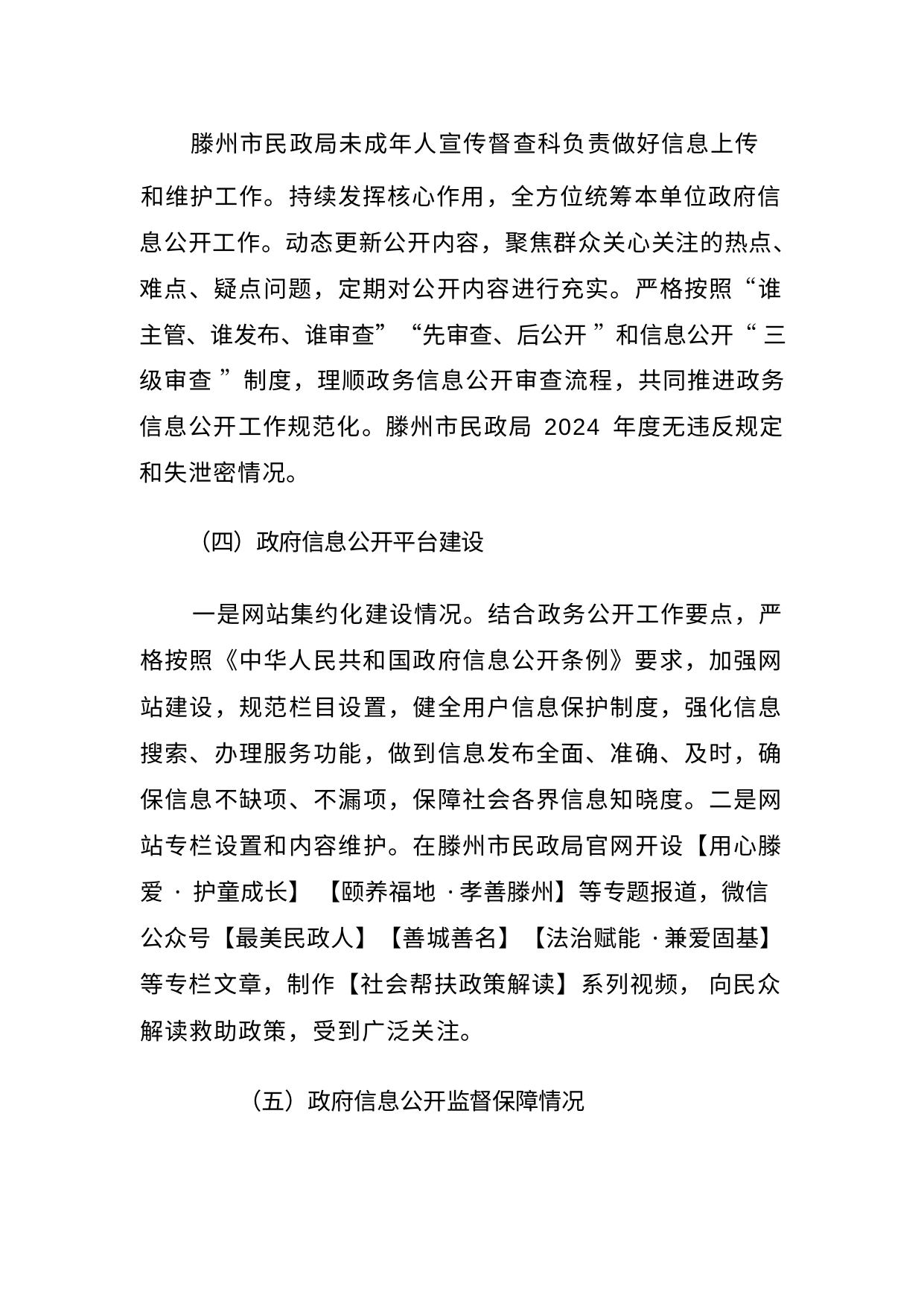

滕州市民政局未成年人宣传督查科负责做好信息上传
和维护工作。持续发挥核心作用，全方位统筹本单位政府信  息公开工作。动态更新公开内容，聚焦群众关心关注的热点、 难点、疑点问题，定期对公开内容进行充实。严格按照“谁  主管、谁发布、谁审查”“先审查、后公开 ”和信息公开“ 三  级审查 ”制度，理顺政务信息公开审查流程，共同推进政务  信息公开工作规范化。滕州市民政局 2024 年度无违反规定   和失泄密情况。

（四）政府信息公开平台建设

一是网站集约化建设情况。结合政务公开工作要点，严  格按照《中华人民共和国政府信息公开条例》要求，加强网  站建设，规范栏目设置，健全用户信息保护制度，强化信息  搜索、办理服务功能，做到信息发布全面、准确、及时，确  保信息不缺项、不漏项，保障社会各界信息知晓度。二是网  站专栏设置和内容维护。在滕州市民政局官网开设【用心滕  爱 · 护童成长】 【颐养福地 ·孝善滕州】等专题报道，微信  公众号【最美民政人】【善城善名】【法治赋能 ·兼爱固基】 等专栏文章，制作【社会帮扶政策解读】系列视频， 向民众  解读救助政策，受到广泛关注。

（五）政府信息公开监督保障情况